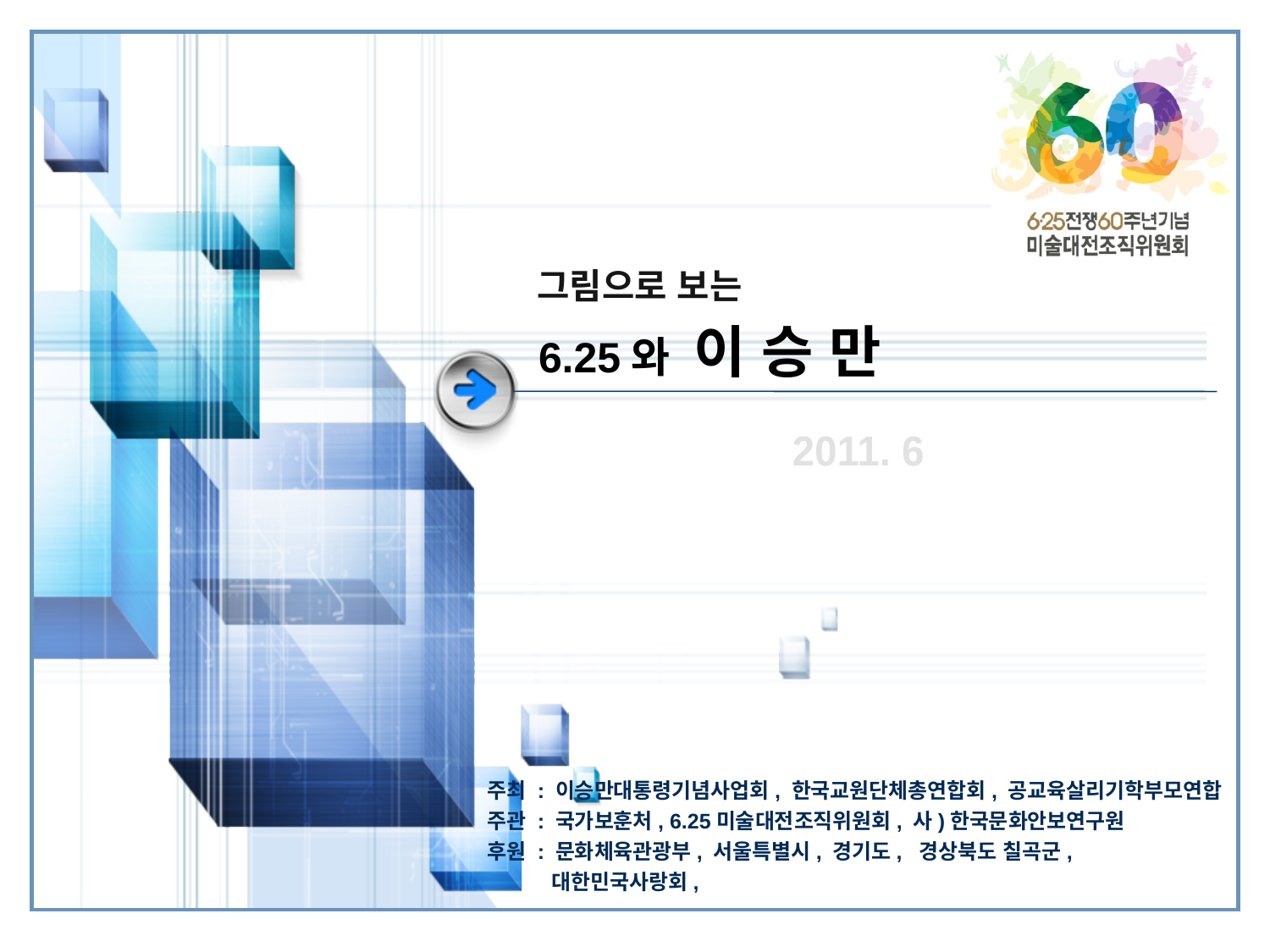

그림으로 보는
# 6.25와  이 승 만
2011. 6
주최 : 이승만대통령기념사업회, 한국교원단체총연합회, 공교육살리기학부모연합
주관 : 국가보훈처, 6.25미술대전조직위원회, 사)한국문화안보연구원
후원 : 문화체육관광부, 서울특별시, 경기도,  경상북도 칠곡군,
          대한민국사랑회,